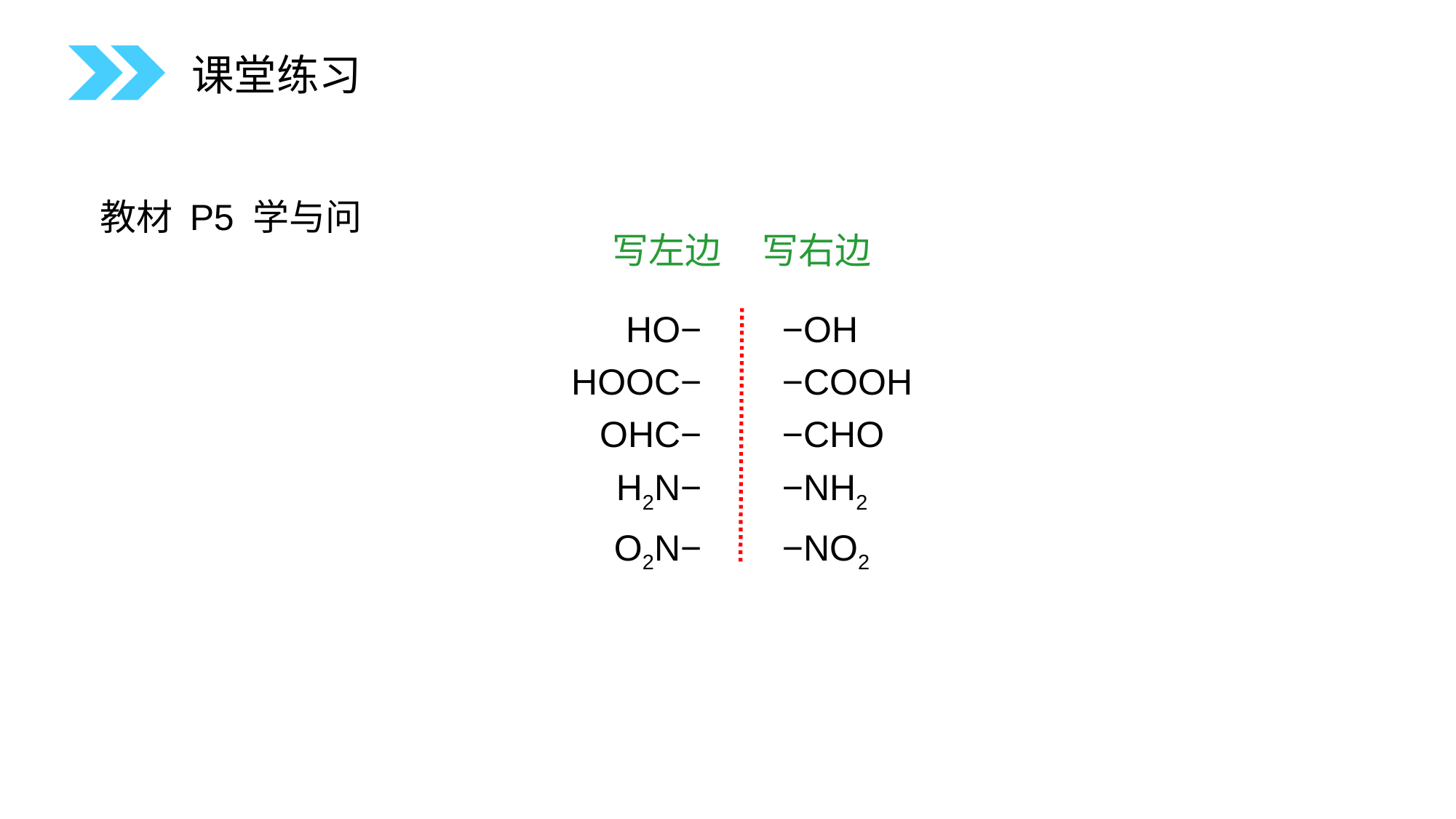

课堂练习
教材 P5 学与问
写左边     写右边
HO−
HOOC−
OHC−
H2N−
O2N−
−OH
−COOH
−CHO
−NH2
−NO2